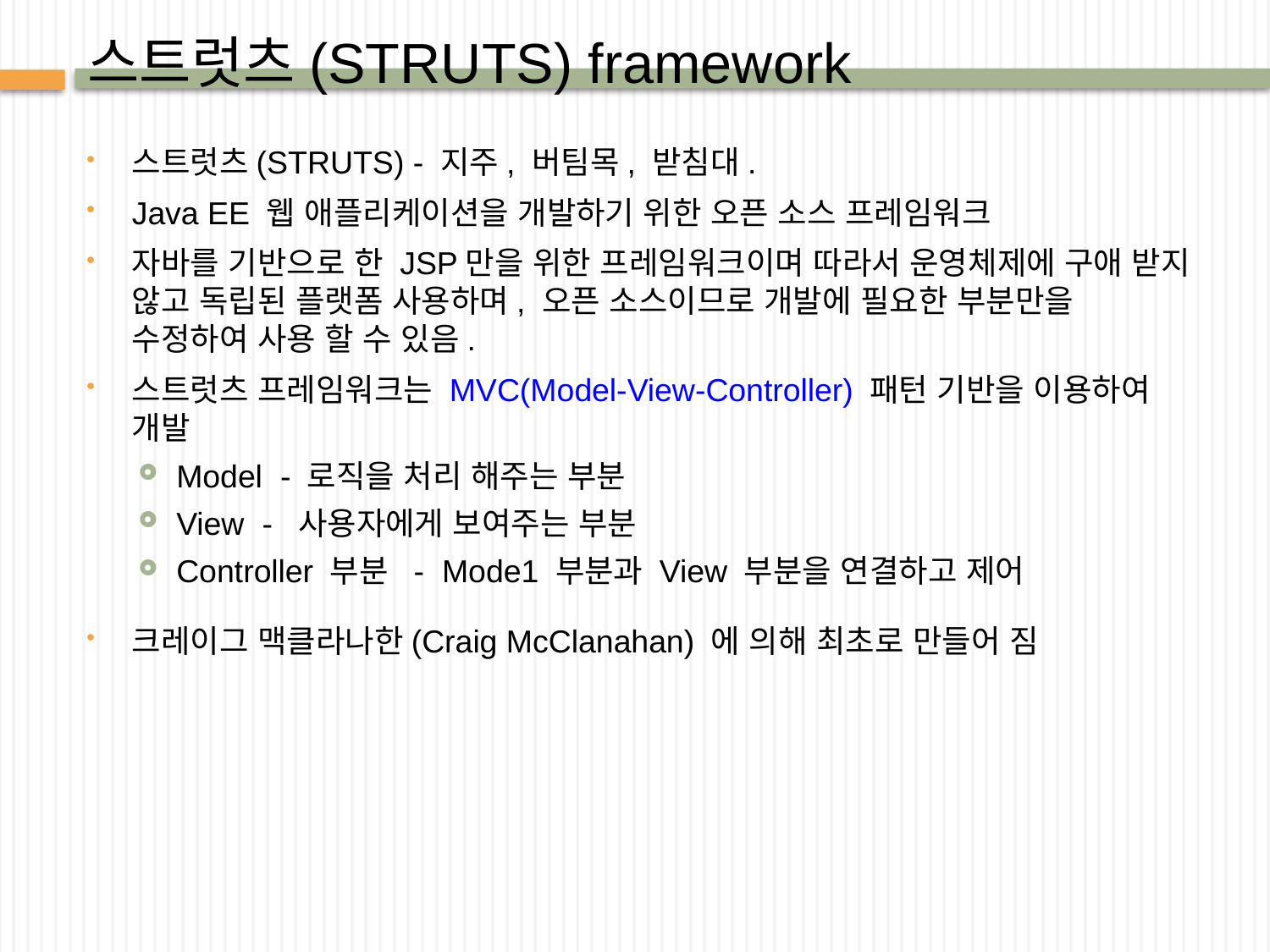

# 스트럿츠(STRUTS) framework
스트럿츠(STRUTS) - 지주, 버팀목, 받침대.
Java EE 웹 애플리케이션을 개발하기 위한 오픈 소스 프레임워크
자바를 기반으로 한 JSP만을 위한 프레임워크이며 따라서 운영체제에 구애 받지 않고 독립된 플랫폼 사용하며, 오픈 소스이므로 개발에 필요한 부분만을 수정하여 사용 할 수 있음.
스트럿츠 프레임워크는 MVC(Model-View-Controller) 패턴 기반을 이용하여 개발
Model  - 로직을 처리 해주는 부분
View  -  사용자에게 보여주는 부분
Controller 부분  -  Mode1 부분과 View 부분을 연결하고 제어
크레이그 맥클라나한(Craig McClanahan) 에 의해 최초로 만들어 짐